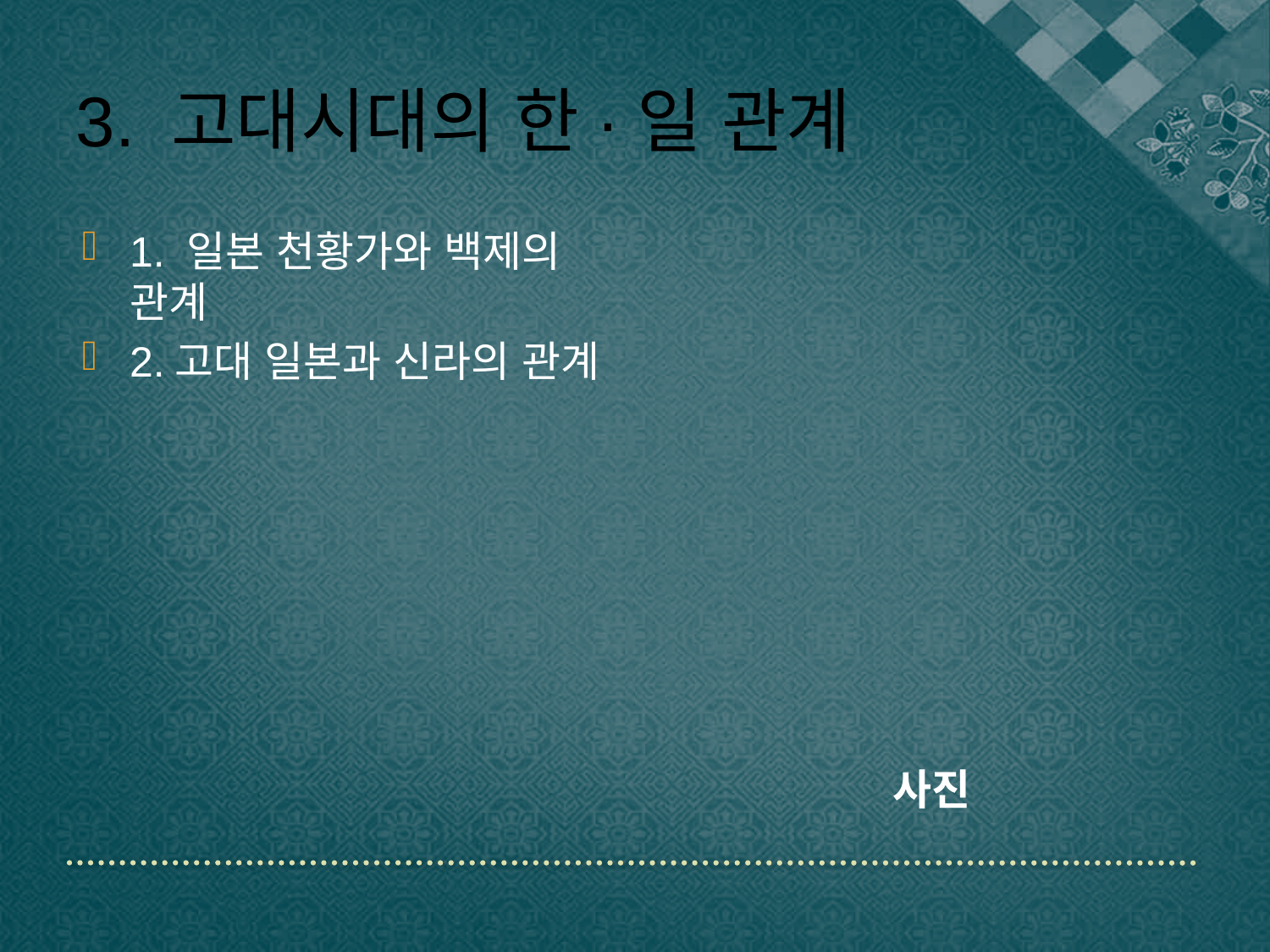

# 3. 고대시대의 한·일 관계
1. 일본 천황가와 백제의 관계
2.고대 일본과 신라의 관계

사진